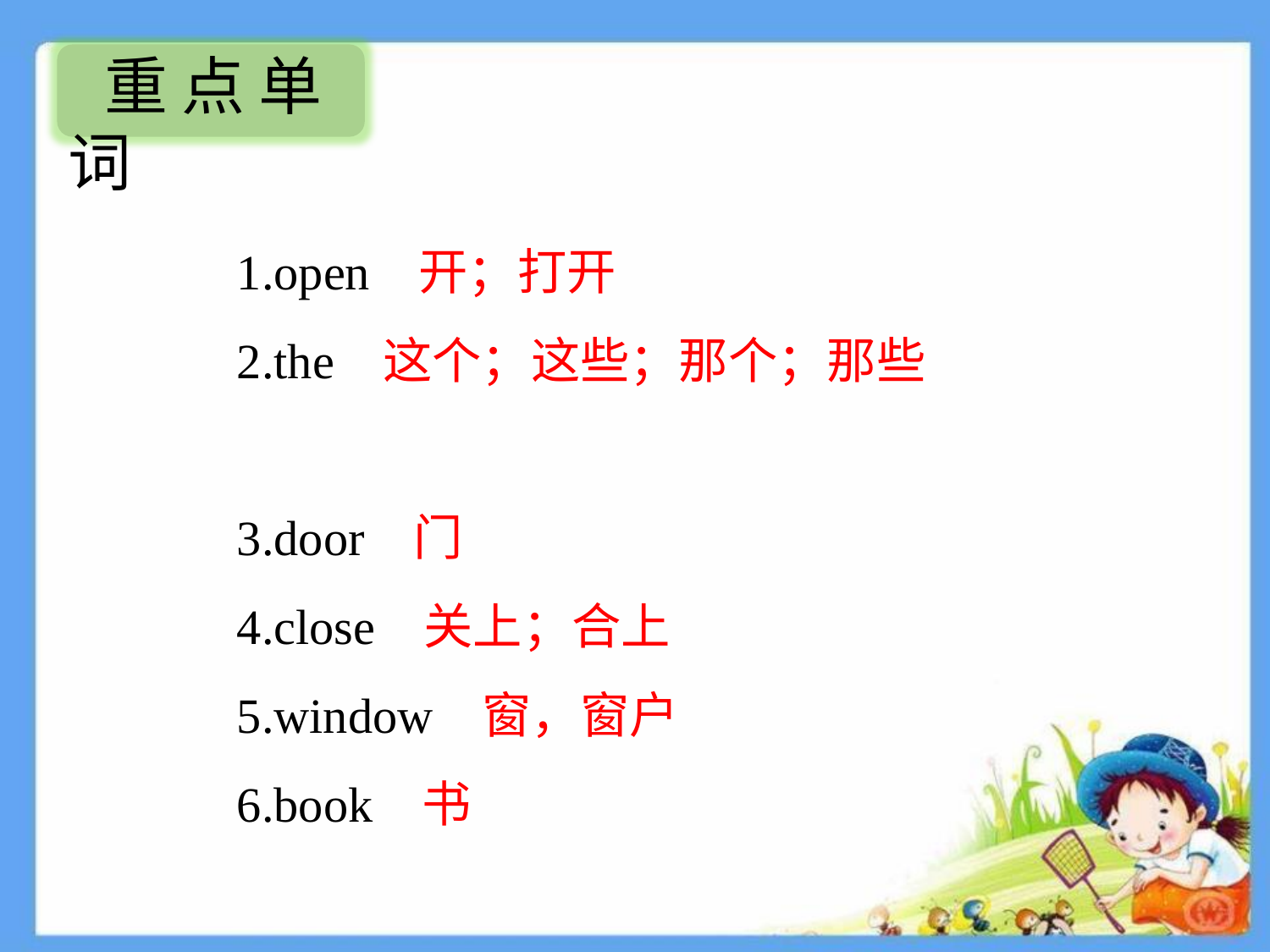

重点单词

1.open   开；打开
2.the   这个；这些；那个；那些
3.door   门
4.close   关上；合上
5.window   窗，窗户
6.book   书